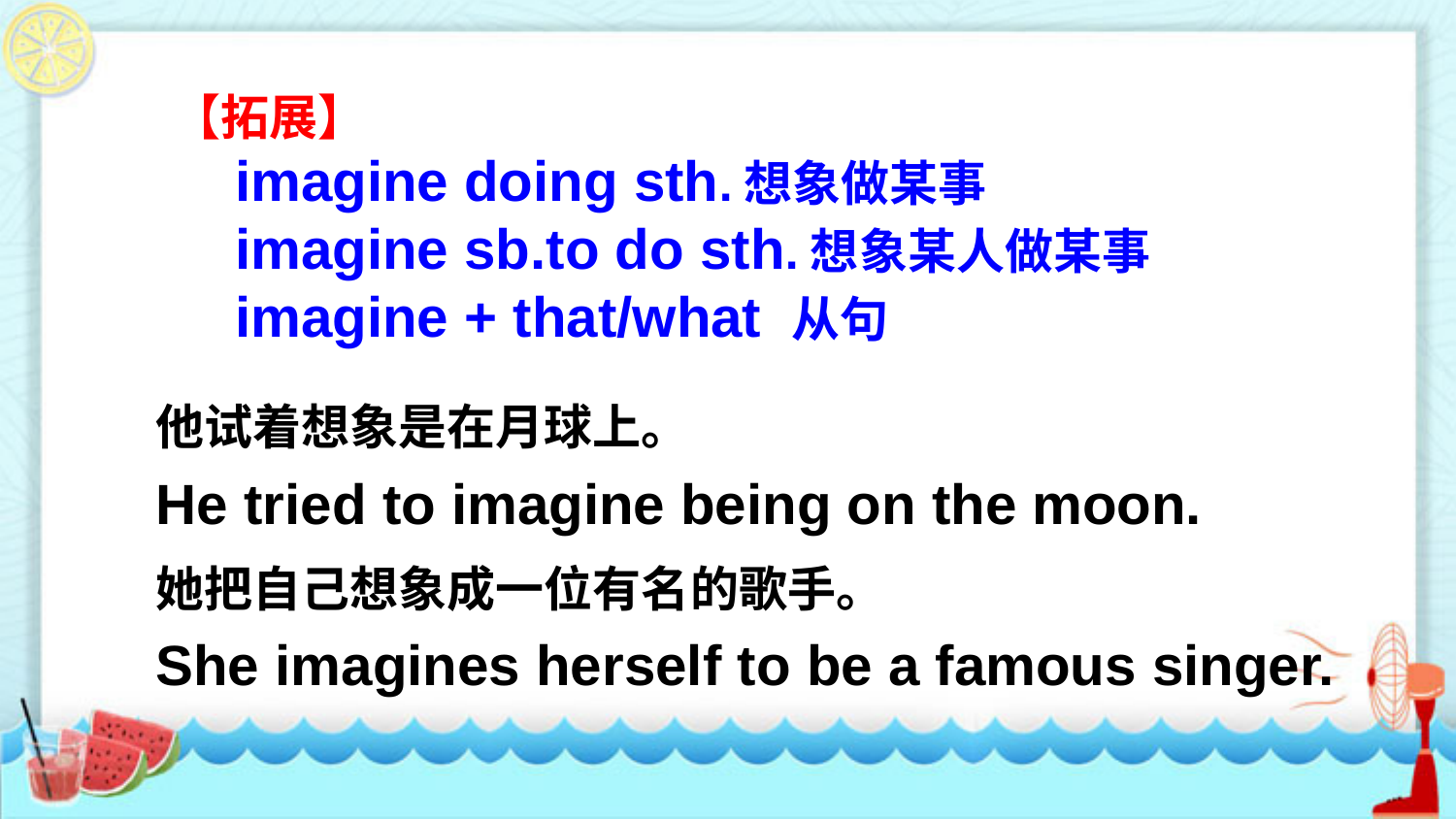

【拓展】
    imagine doing sth.想象做某事
    imagine sb.to do sth.想象某人做某事
    imagine + that/what 从句
他试着想象是在月球上。
He tried to imagine being on the moon.
她把自己想象成一位有名的歌手。
She imagines herself to be a famous singer.